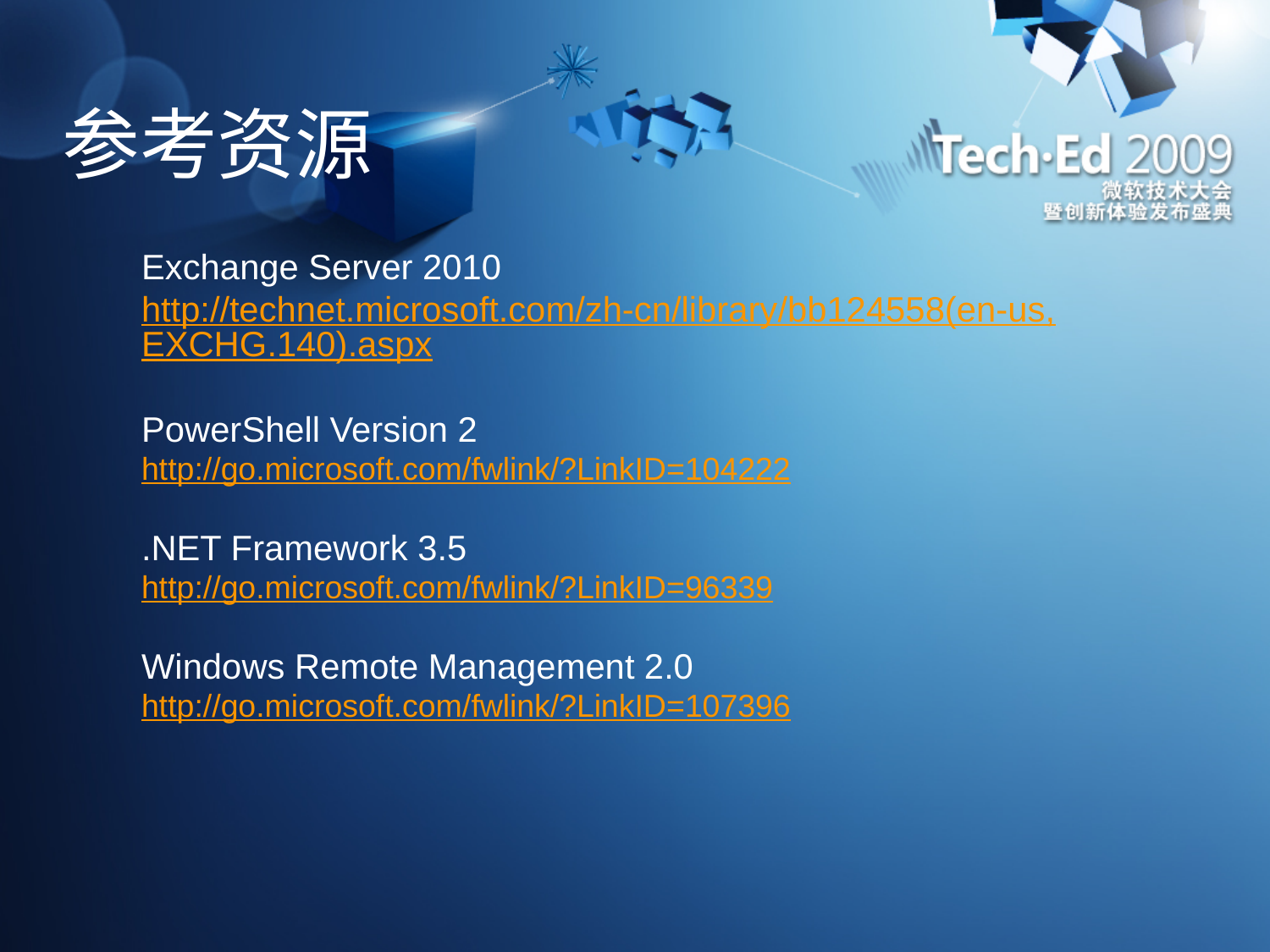

# 参考资源
Exchange Server 2010
http://technet.microsoft.com/zh-cn/library/bb124558(en-us,EXCHG.140).aspx

PowerShell Version 2
http://go.microsoft.com/fwlink/?LinkID=104222

.NET Framework 3.5
http://go.microsoft.com/fwlink/?LinkID=96339

Windows Remote Management 2.0
http://go.microsoft.com/fwlink/?LinkID=107396